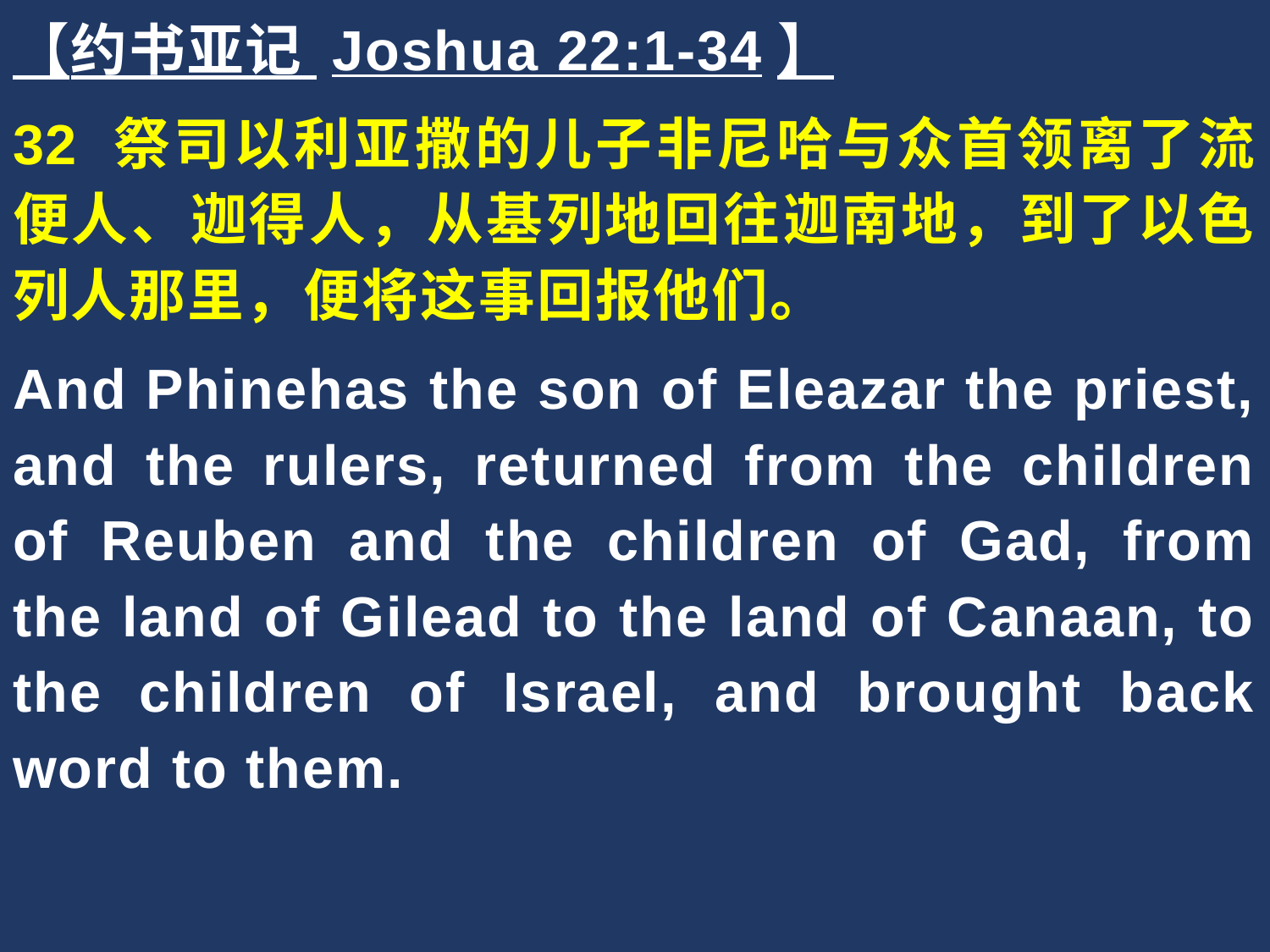

【约书亚记 Joshua 22:1-34】
32 祭司以利亚撒的儿子非尼哈与众首领离了流便人、迦得人，从基列地回往迦南地，到了以色列人那里，便将这事回报他们。
And Phinehas the son of Eleazar the priest, and the rulers, returned from the children of Reuben and the children of Gad, from the land of Gilead to the land of Canaan, to the children of Israel, and brought back word to them.